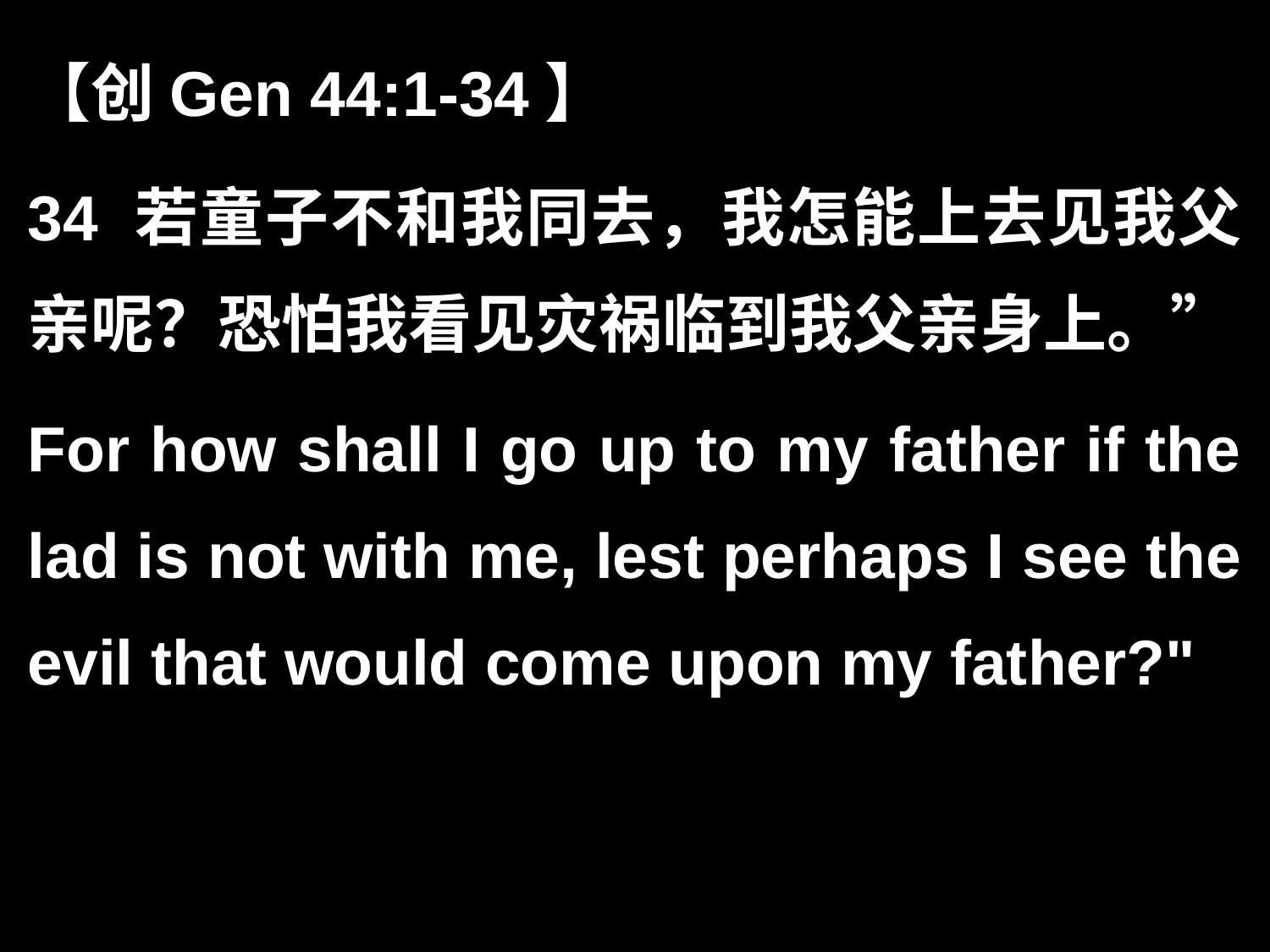

【创Gen 44:1-34】
34 若童子不和我同去，我怎能上去见我父亲呢？恐怕我看见灾祸临到我父亲身上。”
For how shall I go up to my father if the lad is not with me, lest perhaps I see the evil that would come upon my father?"